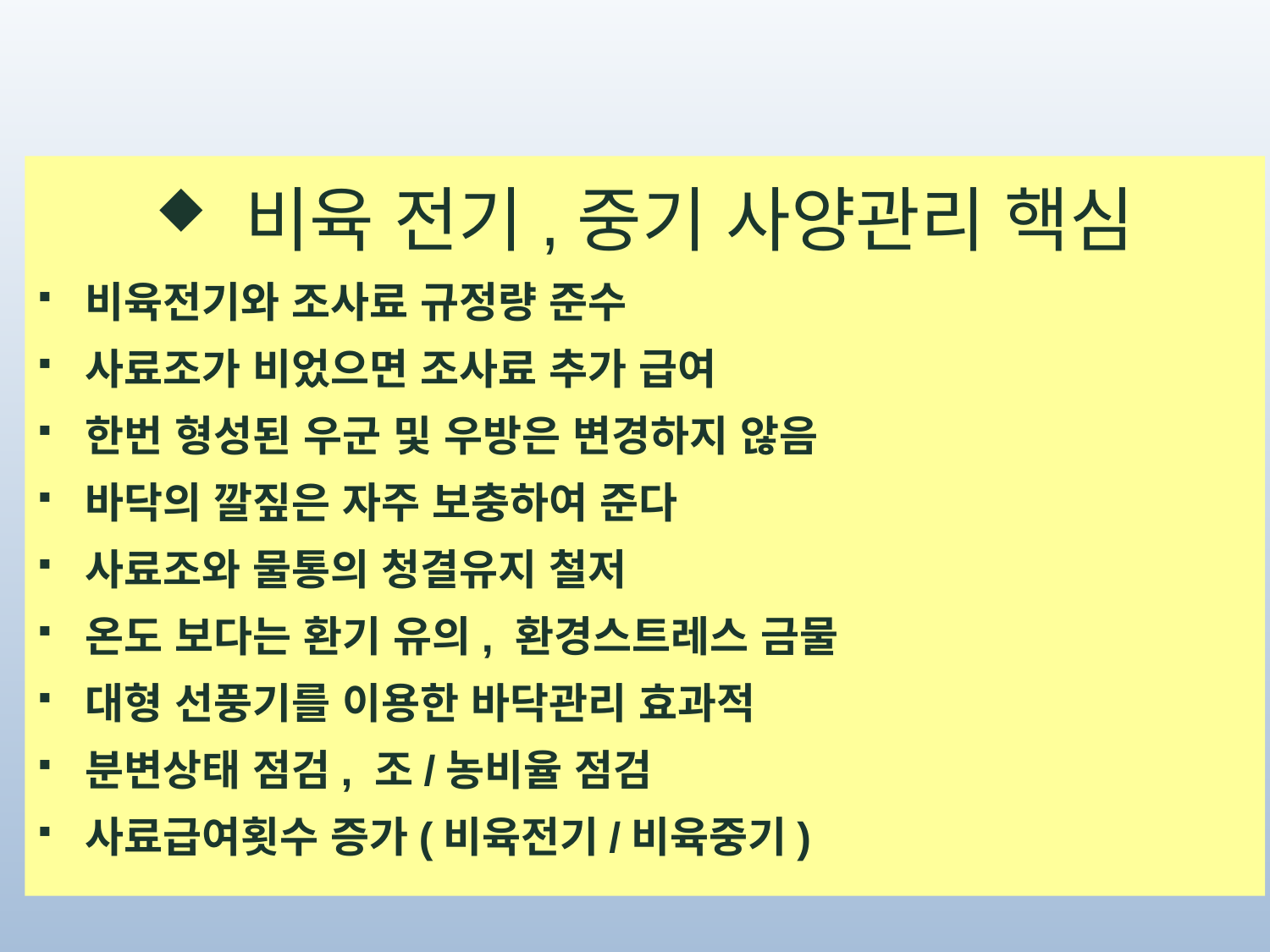

비육 전기,중기 사양관리 핵심
비육전기와 조사료 규정량 준수
사료조가 비었으면 조사료 추가 급여
한번 형성된 우군 및 우방은 변경하지 않음
바닥의 깔짚은 자주 보충하여 준다
사료조와 물통의 청결유지 철저
온도 보다는 환기 유의, 환경스트레스 금물
대형 선풍기를 이용한 바닥관리 효과적
분변상태 점검, 조/농비율 점검
사료급여횟수 증가(비육전기/비육중기)